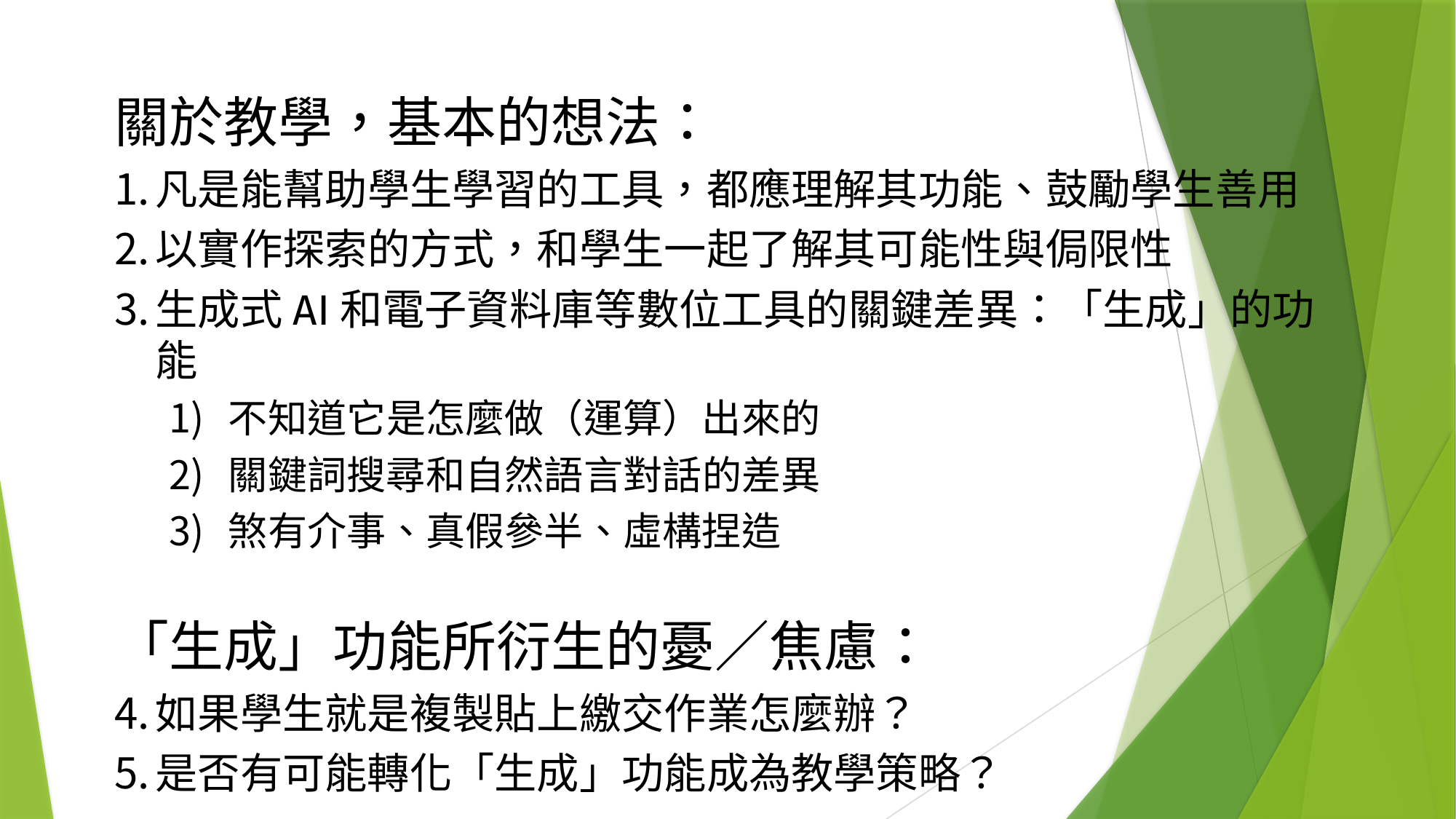

關於教學，基本的想法：
凡是能幫助學生學習的工具，都應理解其功能、鼓勵學生善用
以實作探索的方式，和學生一起了解其可能性與侷限性
生成式AI和電子資料庫等數位工具的關鍵差異：「生成」的功能
 不知道它是怎麼做（運算）出來的
 關鍵詞搜尋和自然語言對話的差異
 煞有介事、真假參半、虛構捏造

「生成」功能所衍生的憂／焦慮：
如果學生就是複製貼上繳交作業怎麼辦？
是否有可能轉化「生成」功能成為教學策略？